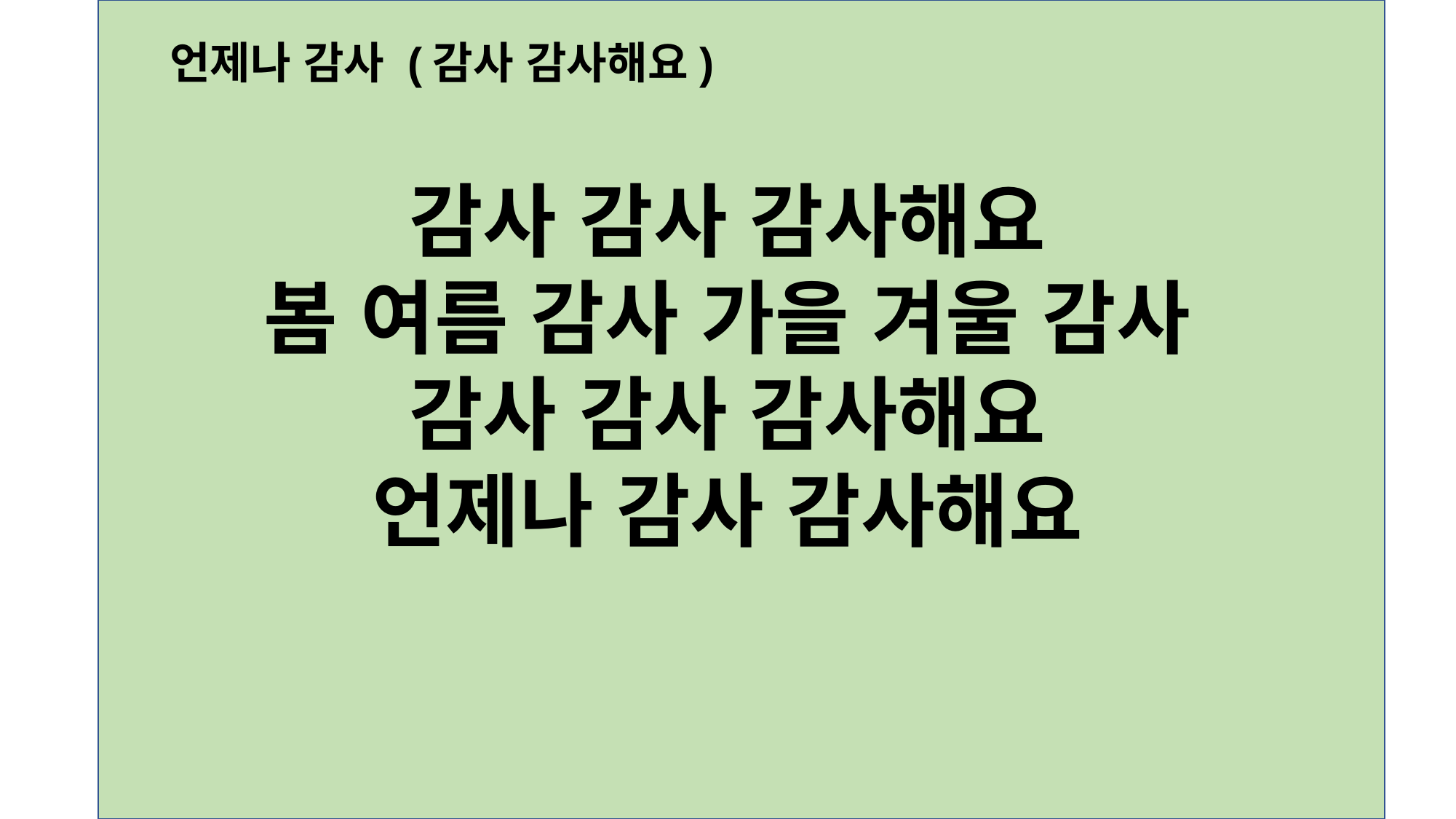

언제나 감사 (감사 감사해요)
감사 감사 감사해요
봄 여름 감사 가을 겨울 감사
감사 감사 감사해요
언제나 감사 감사해요